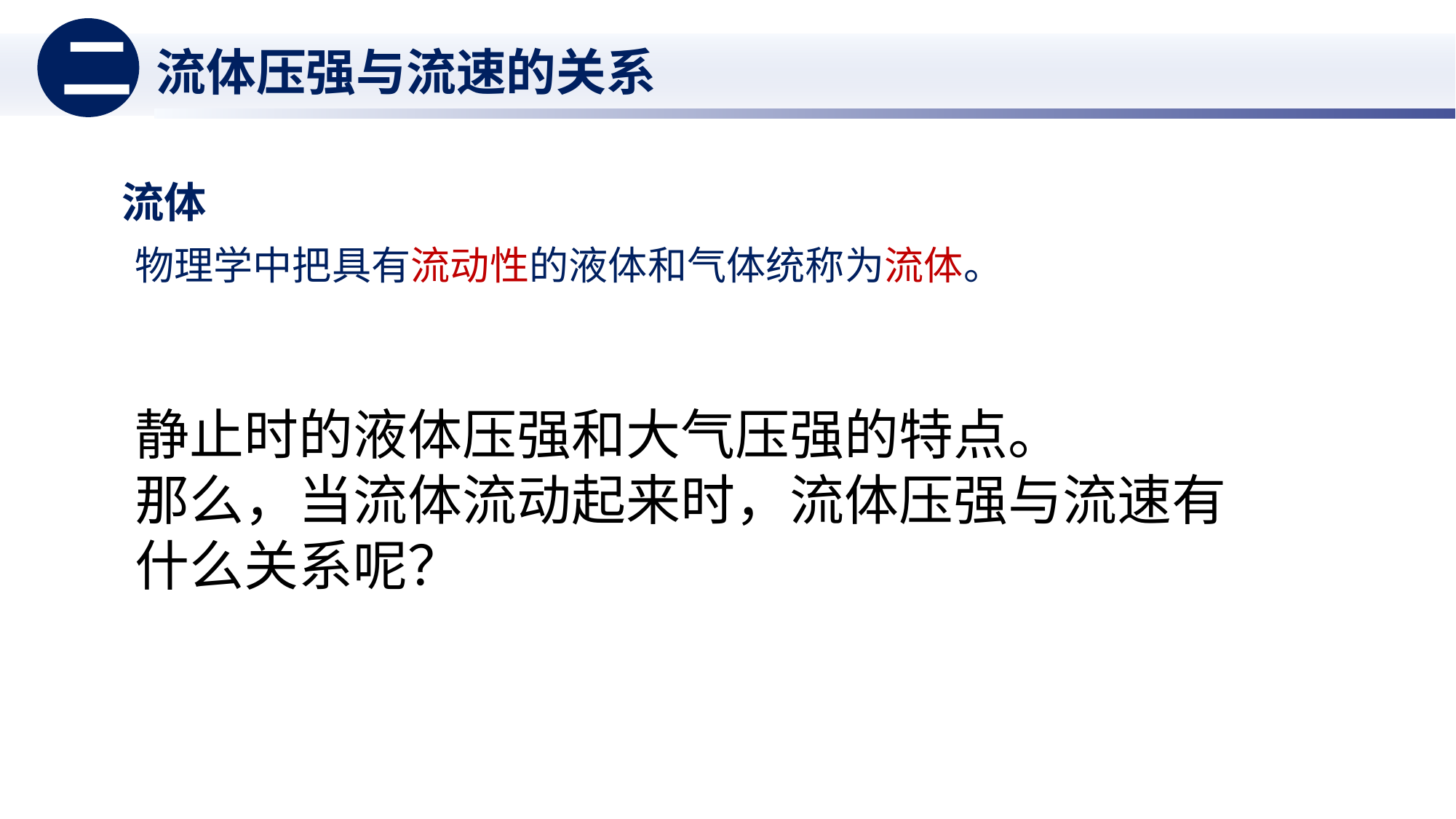

二

流体压强与流速的关系

流体
物理学中把具有流动性的液体和气体统称为流体。
静止时的液体压强和大气压强的特点。
那么，当流体流动起来时，流体压强与流速有什么关系呢？